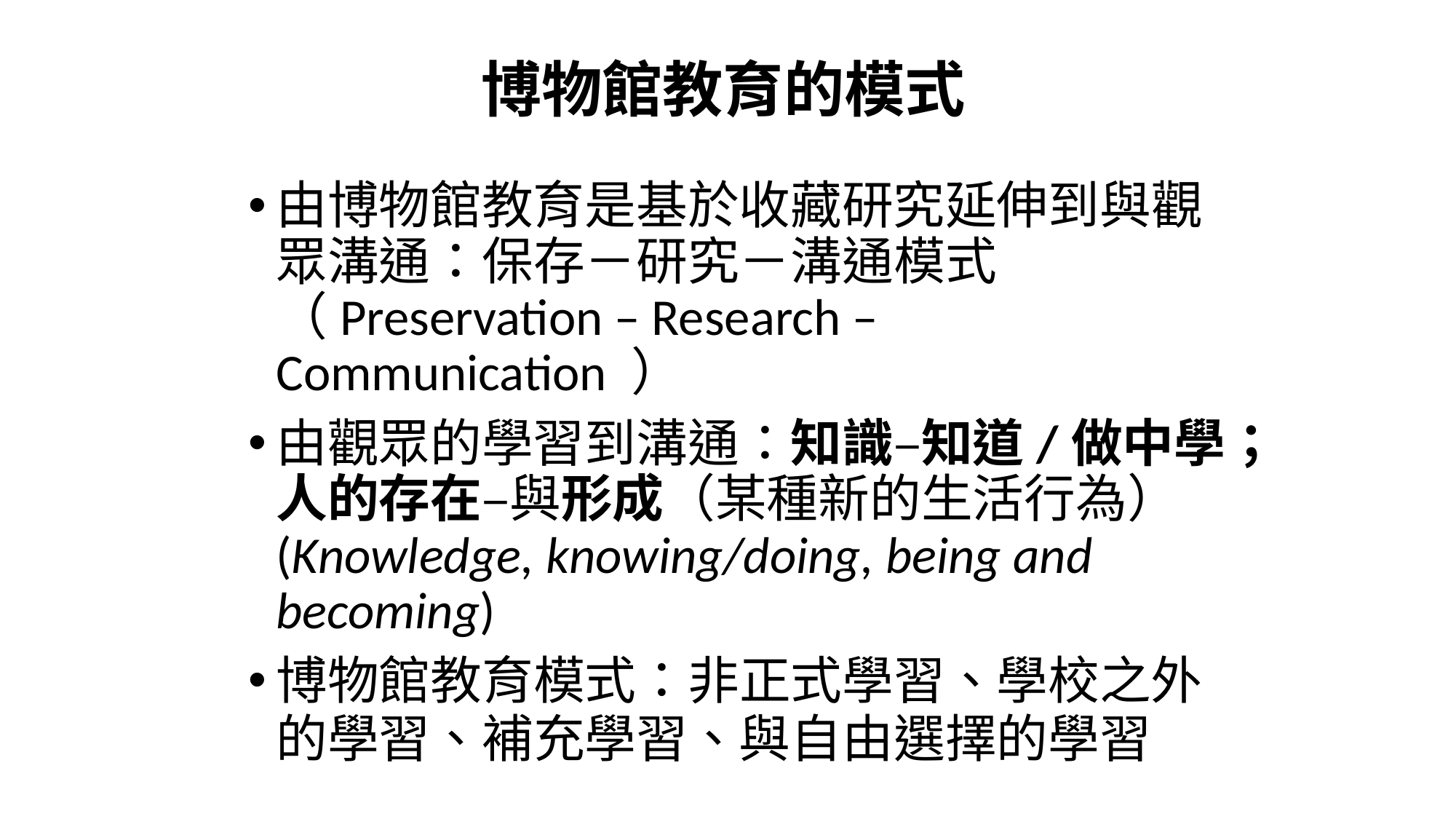

# 博物館教育的模式
由博物館教育是基於收藏研究延伸到與觀眾溝通：保存－研究－溝通模式（Preservation – Research – Communication ）
由觀眾的學習到溝通：知識–知道/做中學；人的存在–與形成（某種新的生活行為）(Knowledge, knowing/doing, being and becoming)
博物館教育模式：非正式學習、學校之外的學習、補充學習、與自由選擇的學習